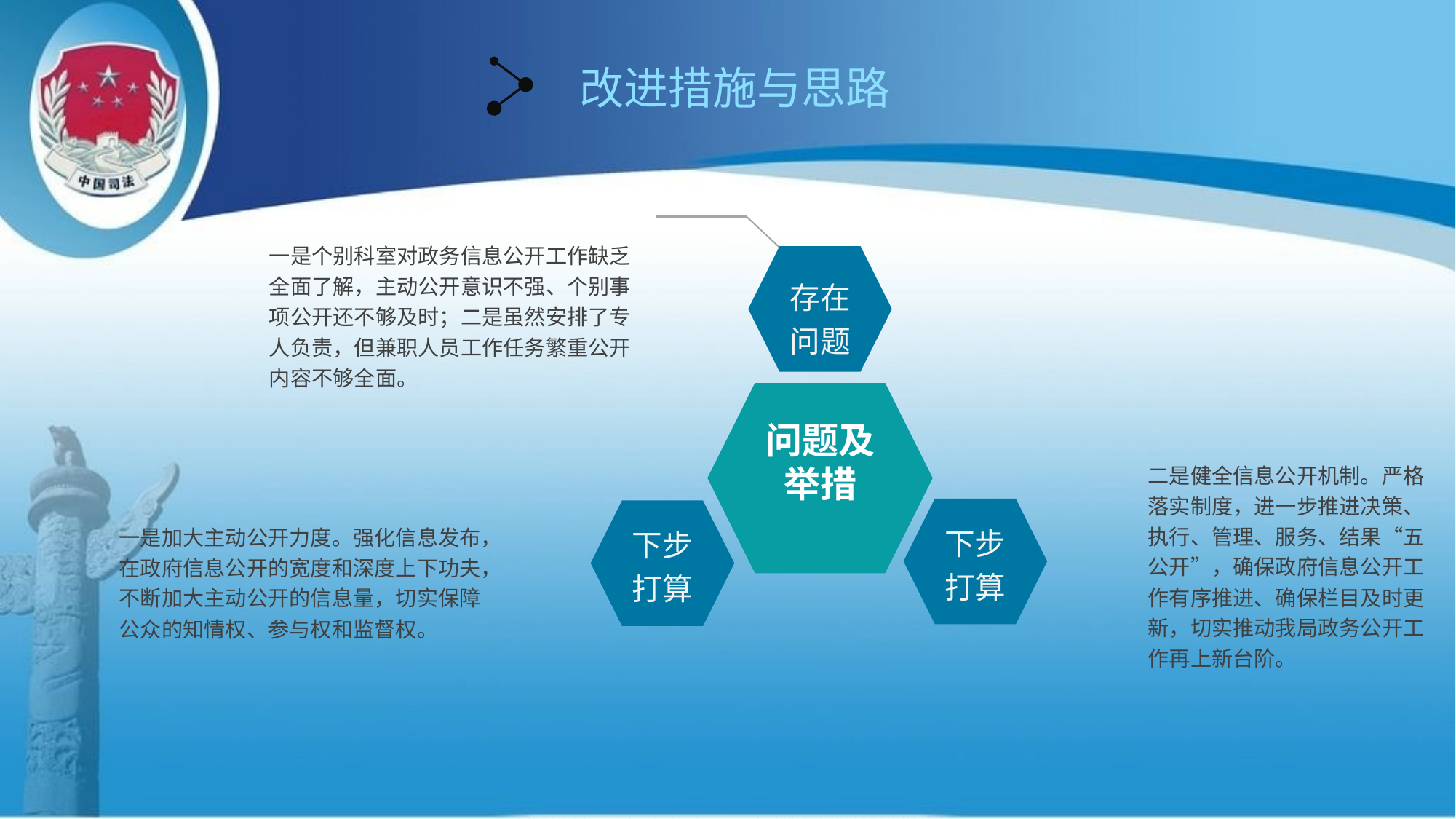

改进措施与思路
一是个别科室对政务信息公开工作缺乏全面了解，主动公开意识不强、个别事项公开还不够及时；二是虽然安排了专人负责，但兼职人员工作任务繁重公开内容不够全面。

存在问题

问题及举措
二是健全信息公开机制。严格落实制度，进一步推进决策、执行、管理、服务、结果“五公开”，确保政府信息公开工作有序推进、确保栏目及时更新，切实推动我局政务公开工作再上新台阶。

下步打算

下步打算
一是加大主动公开力度。强化信息发布，在政府信息公开的宽度和深度上下功夫，不断加大主动公开的信息量，切实保障公众的知情权、参与权和监督权。